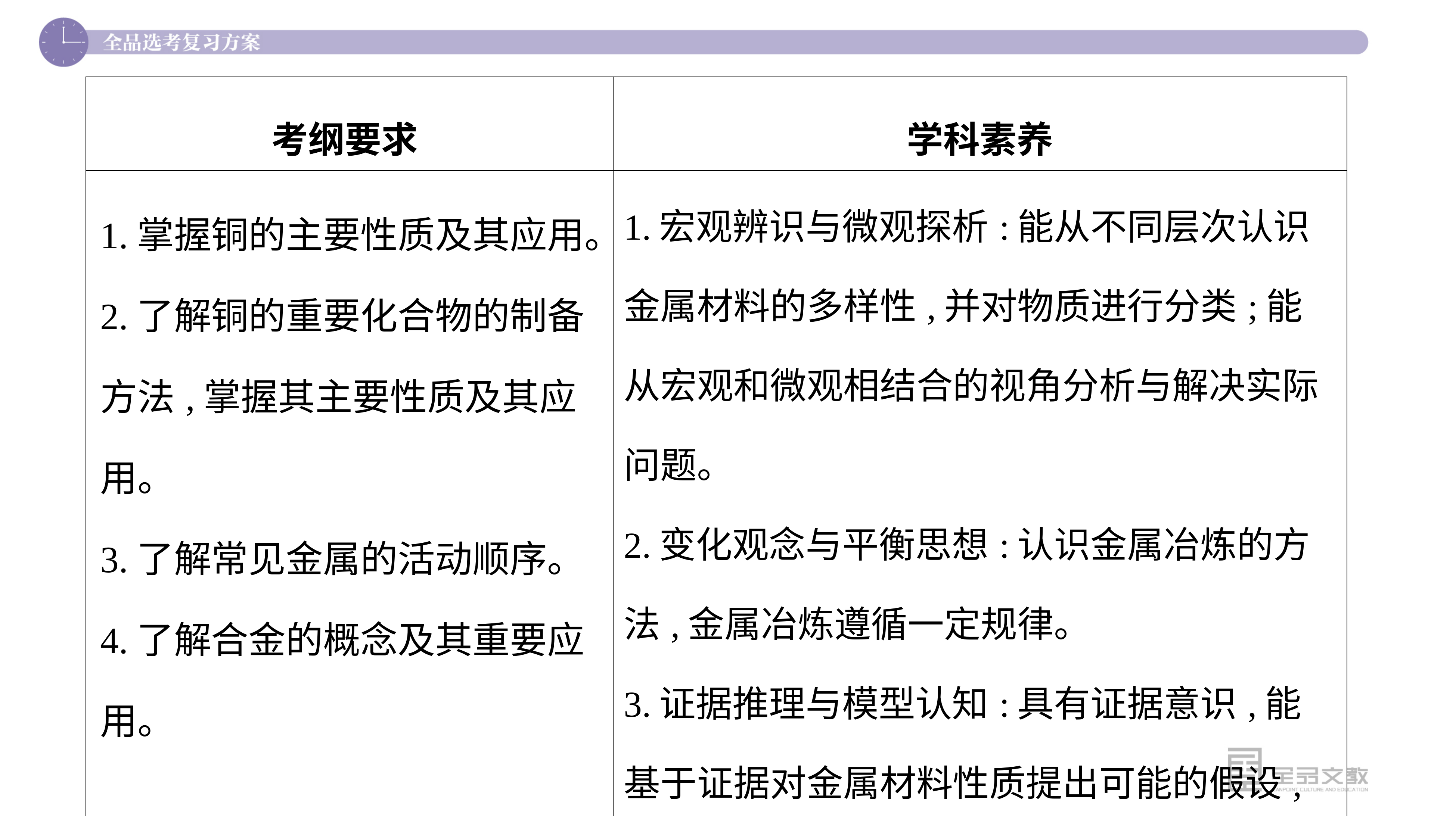

| 考纲要求 | 学科素养 |
| --- | --- |
| 1.掌握铜的主要性质及其应用。 2.了解铜的重要化合物的制备方法,掌握其主要性质及其应用。 3.了解常见金属的活动顺序。 4.了解合金的概念及其重要应用。 | 1.宏观辨识与微观探析:能从不同层次认识金属材料的多样性,并对物质进行分类;能从宏观和微观相结合的视角分析与解决实际问题。 2.变化观念与平衡思想:认识金属冶炼的方法,金属冶炼遵循一定规律。 3.证据推理与模型认知:具有证据意识,能基于证据对金属材料性质提出可能的假设,通过分析推理加以证实或证伪。 |